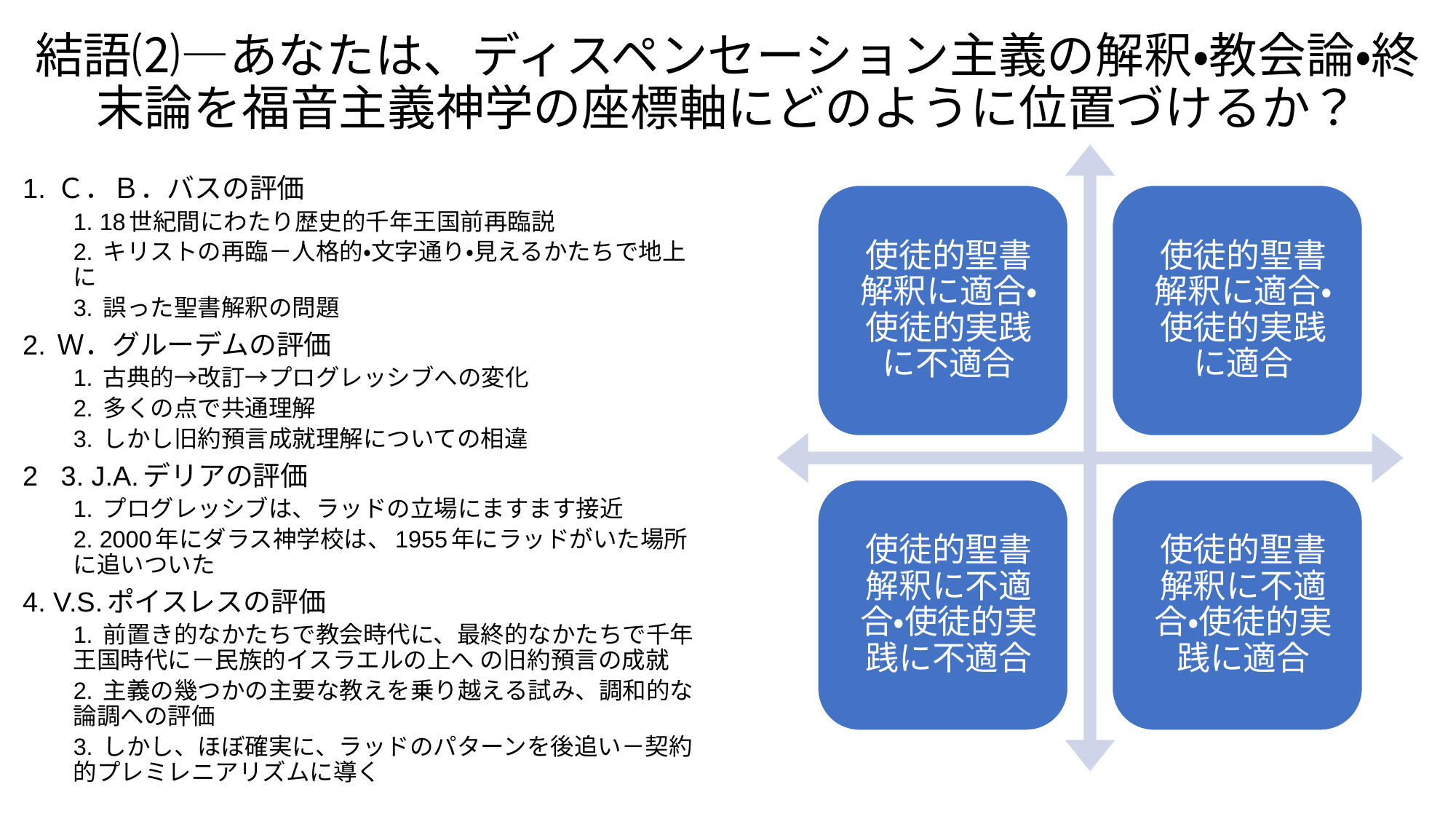

# 結語⑵―あなたは、ディスペンセーション主義の解釈・教会論・終末論を福音主義神学の座標軸にどのように位置づけるか？
使徒的聖書解釈に適合・使徒的実践に不適合
使徒的聖書解釈に適合・使徒的実践に適合
使徒的聖書解釈に不適合・使徒的実践に不適合
使徒的聖書解釈に不適合・使徒的実践に適合
1. Ｃ．Ｂ．バスの評価
1. 18世紀間にわたり歴史的千年王国前再臨説
2. キリストの再臨－人格的・文字通り・見えるかたちで地上に
3. 誤った聖書解釈の問題
2. Ｗ．グルーデムの評価
1. 古典的→改訂→プログレッシブへの変化
2. 多くの点で共通理解
3. しかし旧約預言成就理解についての相違
2   3. J.A.デリアの評価
1. プログレッシブは、ラッドの立場にますます接近
2. 2000年にダラス神学校は、1955年にラッドがいた場所に追いついた
4. V.S.ポイスレスの評価
1. 前置き的なかたちで教会時代に、最終的なかたちで千年王国時代に－民族的イスラエルの上へ の旧約預言の成就
2. 主義の幾つかの主要な教えを乗り越える試み、調和的な論調への評価
3. しかし、ほぼ確実に、ラッドのパターンを後追い－契約的プレミレニアリズムに導く